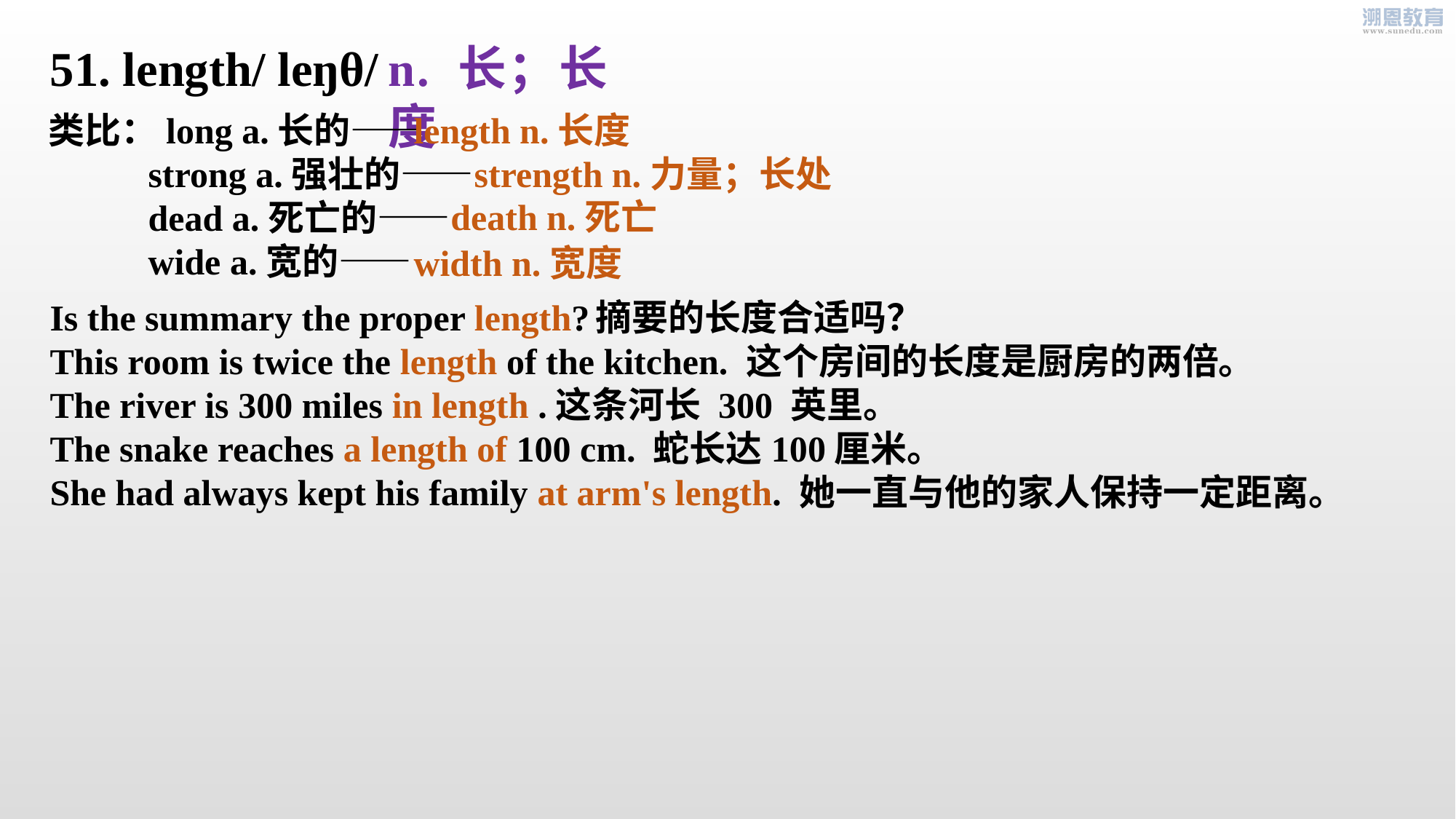

51. length/ leŋθ/
n. 长；长度
类比：long a.长的——
           strong a.强壮的——
           dead a.死亡的——
           wide a.宽的——
length n.长度
strength n.力量；长处
death n.死亡
width n.宽度
Is the summary the proper length?	摘要的长度合适吗？
This room is twice the length of the kitchen. 这个房间的长度是厨房的两倍。
The river is 300 miles in length .这条河长 300 英里。
The snake reaches a length of 100 cm. 蛇长达100厘米。
She had always kept his family at arm's length. 她一直与他的家人保持一定距离。